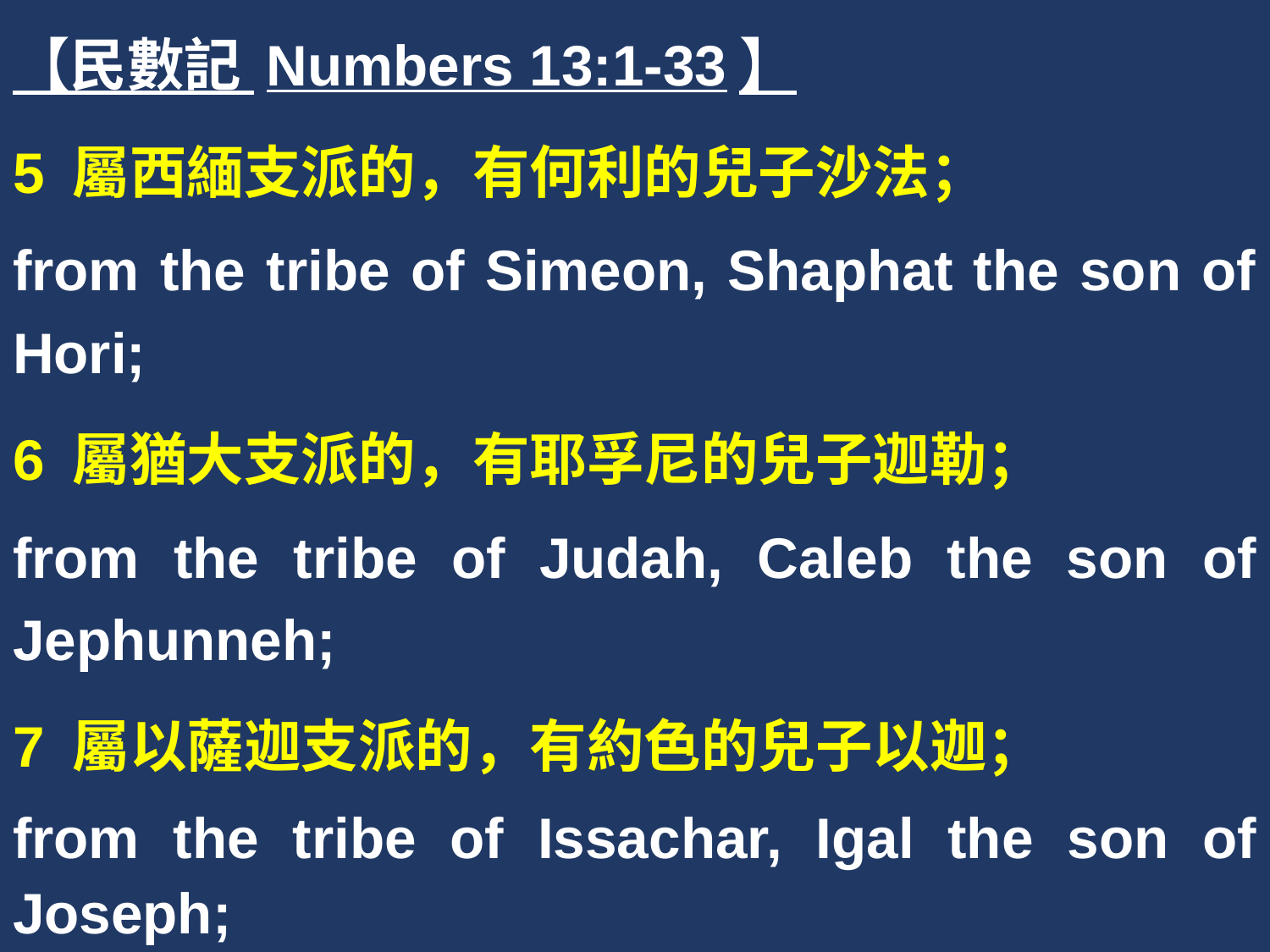

【民數記 Numbers 13:1-33】
5 屬西緬支派的，有何利的兒子沙法；
from the tribe of Simeon, Shaphat the son of Hori;
6 屬猶大支派的，有耶孚尼的兒子迦勒；
from the tribe of Judah, Caleb the son of Jephunneh;
7 屬以薩迦支派的，有約色的兒子以迦；
from the tribe of Issachar, Igal the son of Joseph;